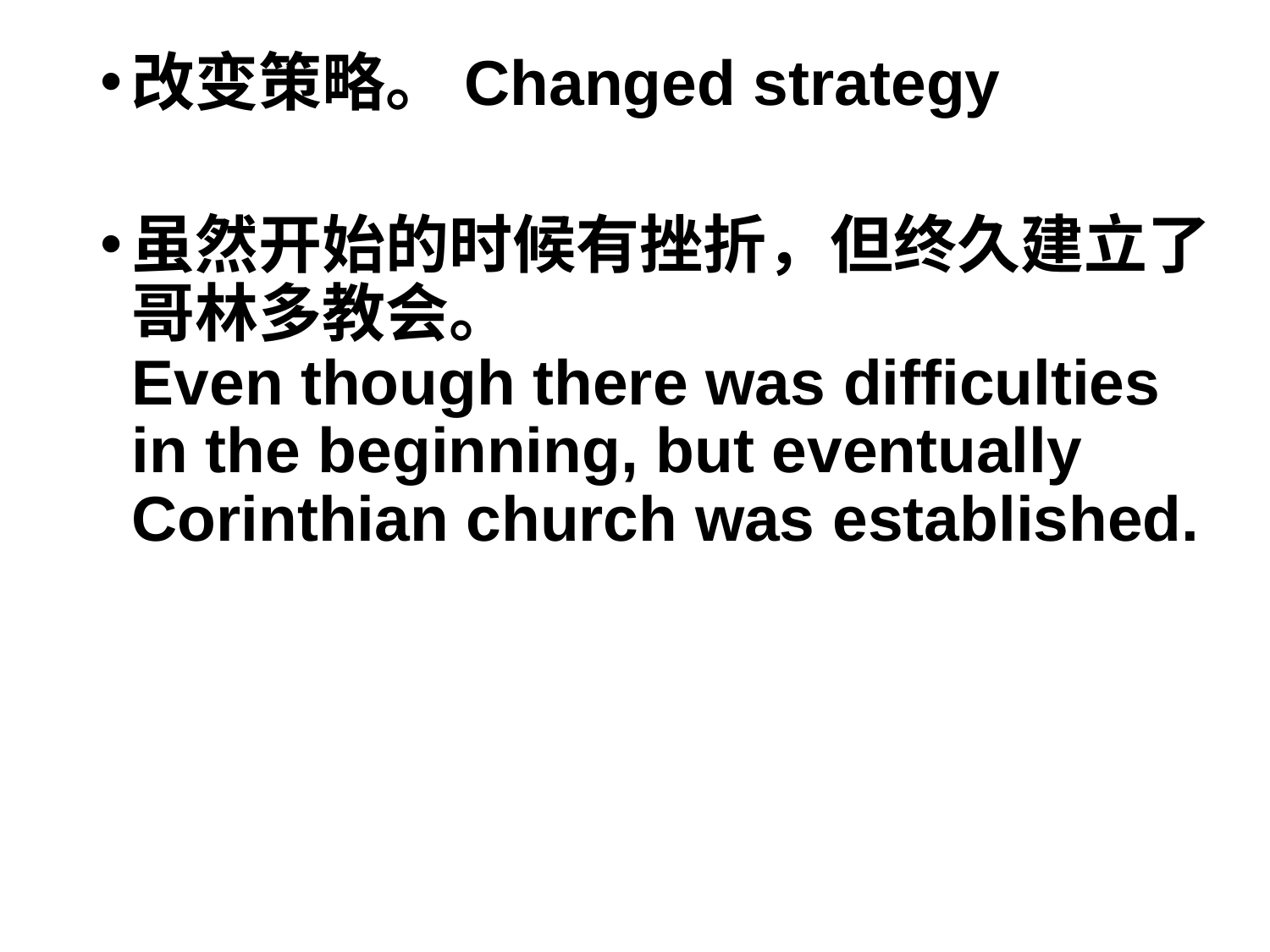

改变策略。Changed strategy
虽然开始的时候有挫折，但终久建立了哥林多教会。
Even though there was difficulties in the beginning, but eventually Corinthian church was established.